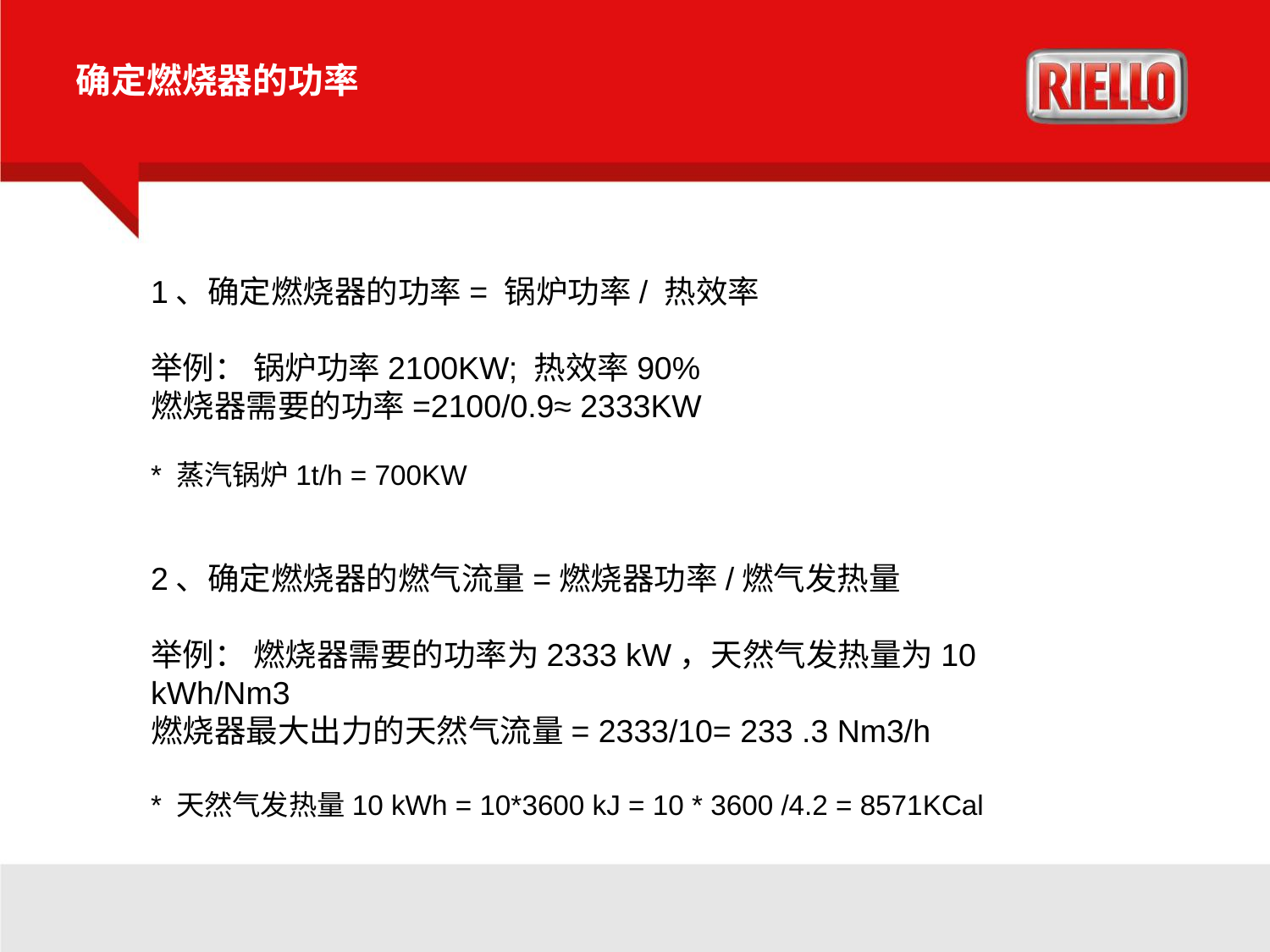

确定燃烧器的功率
1、确定燃烧器的功率= 锅炉功率/ 热效率

举例： 锅炉功率2100KW; 热效率90%
燃烧器需要的功率=2100/0.9≈ 2333KW

* 蒸汽锅炉1t/h = 700KW

2、确定燃烧器的燃气流量=燃烧器功率/燃气发热量

举例： 燃烧器需要的功率为2333 kW，天然气发热量为10 kWh/Nm3
燃烧器最大出力的天然气流量= 2333/10= 233 .3 Nm3/h

* 天然气发热量10 kWh = 10*3600 kJ = 10 * 3600 /4.2 = 8571KCal